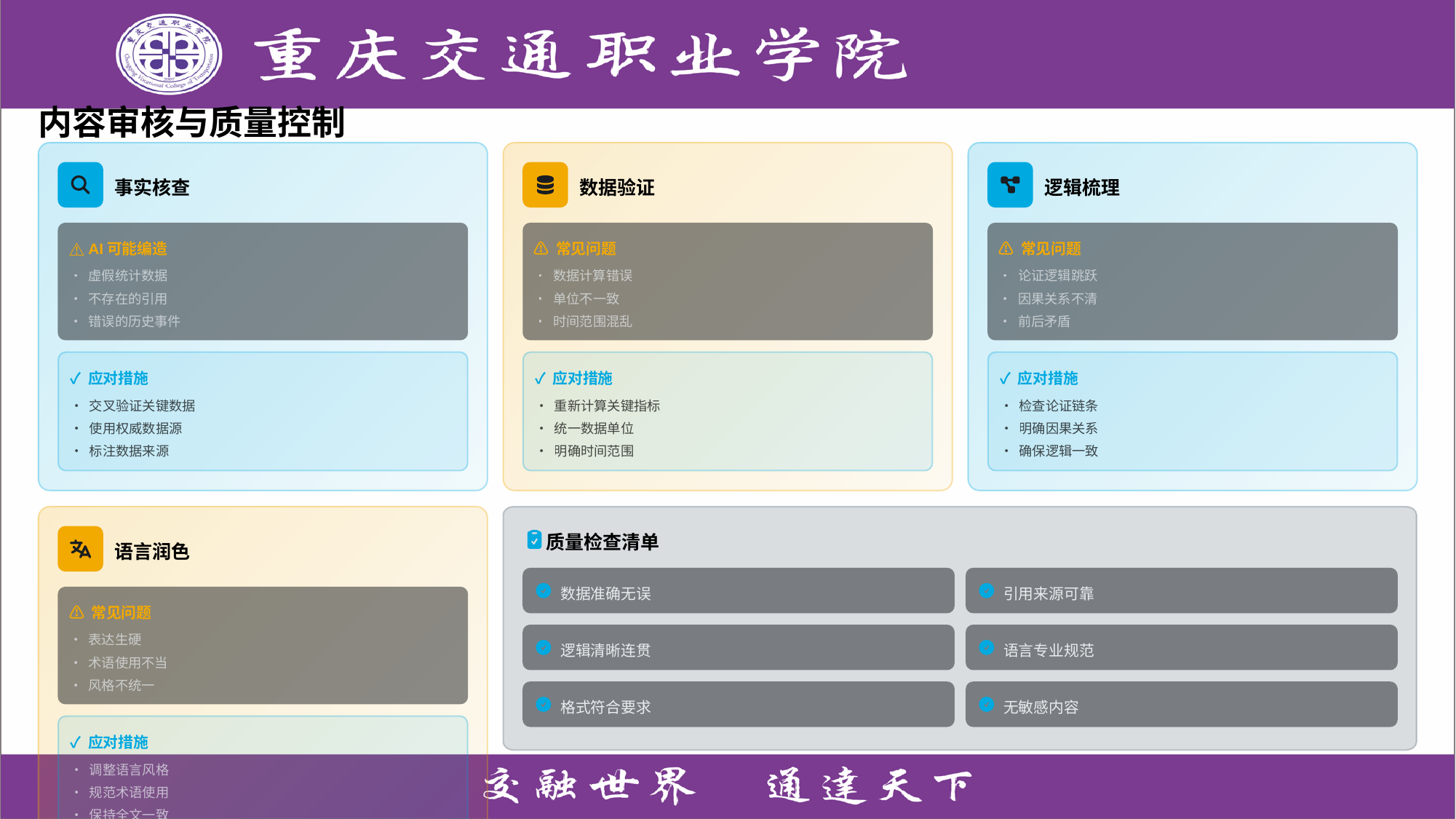

内容审核与质量控制

事实核查
数据验证
逻辑梳理

⚠️ AI可能编造
⚠️ 常见问题
⚠️ 常见问题
• 虚假统计数据
• 数据计算错误
• 论证逻辑跳跃
• 不存在的引用
• 单位不一致
• 因果关系不清
• 错误的历史事件
• 时间范围混乱
• 前后矛盾

✓ 应对措施
✓ 应对措施
✓ 应对措施
• 交叉验证关键数据
• 重新计算关键指标
• 检查论证链条
• 使用权威数据源
• 统一数据单位
• 明确因果关系
• 标注数据来源
• 明确时间范围
• 确保逻辑一致

质量检查清单

语言润色

数据准确无误
引用来源可靠

⚠️ 常见问题

• 表达生硬
逻辑清晰连贯
语言专业规范

• 术语使用不当
• 风格不统一

格式符合要求
无敏感内容

✓ 应对措施
• 调整语言风格
• 规范术语使用
• 保持全文一致